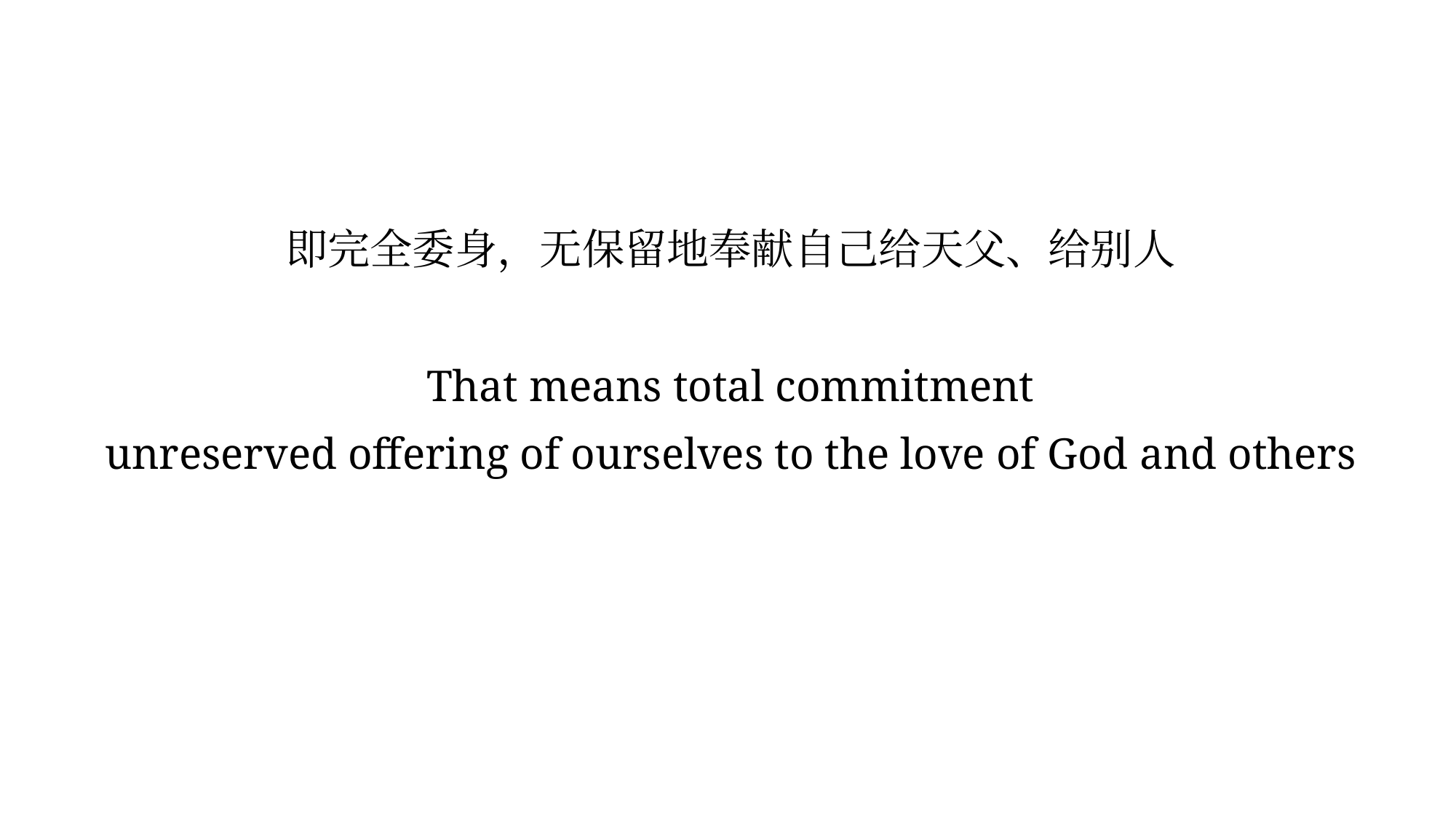

# 即完全委身，无保留地奉献自己给天父、给别人 That means total commitment unreserved offering of ourselves to the love of God and others